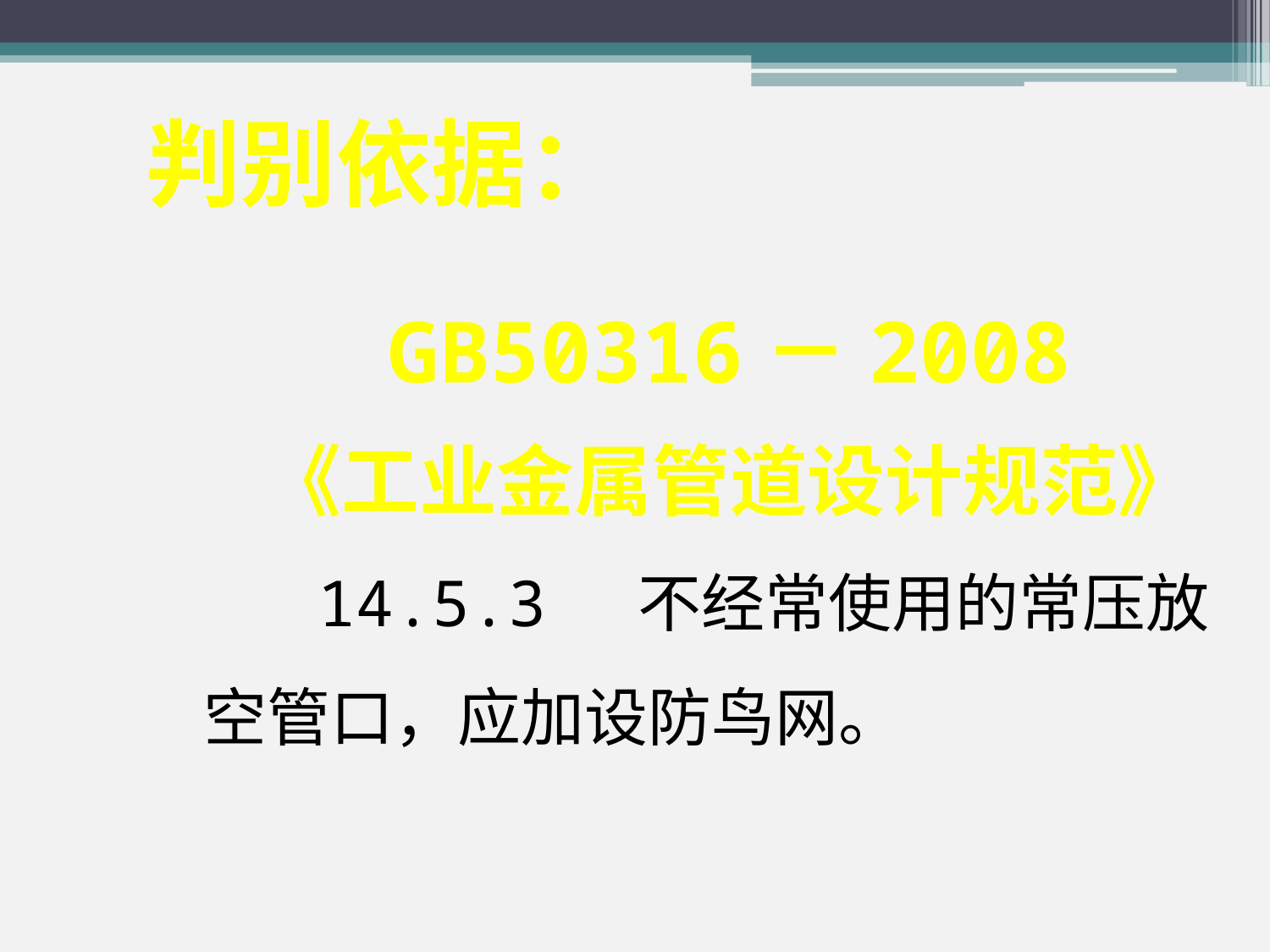

判别依据：
GB50316－2008
《工业金属管道设计规范》
       14.5.3  不经常使用的常压放空管口，应加设防鸟网。